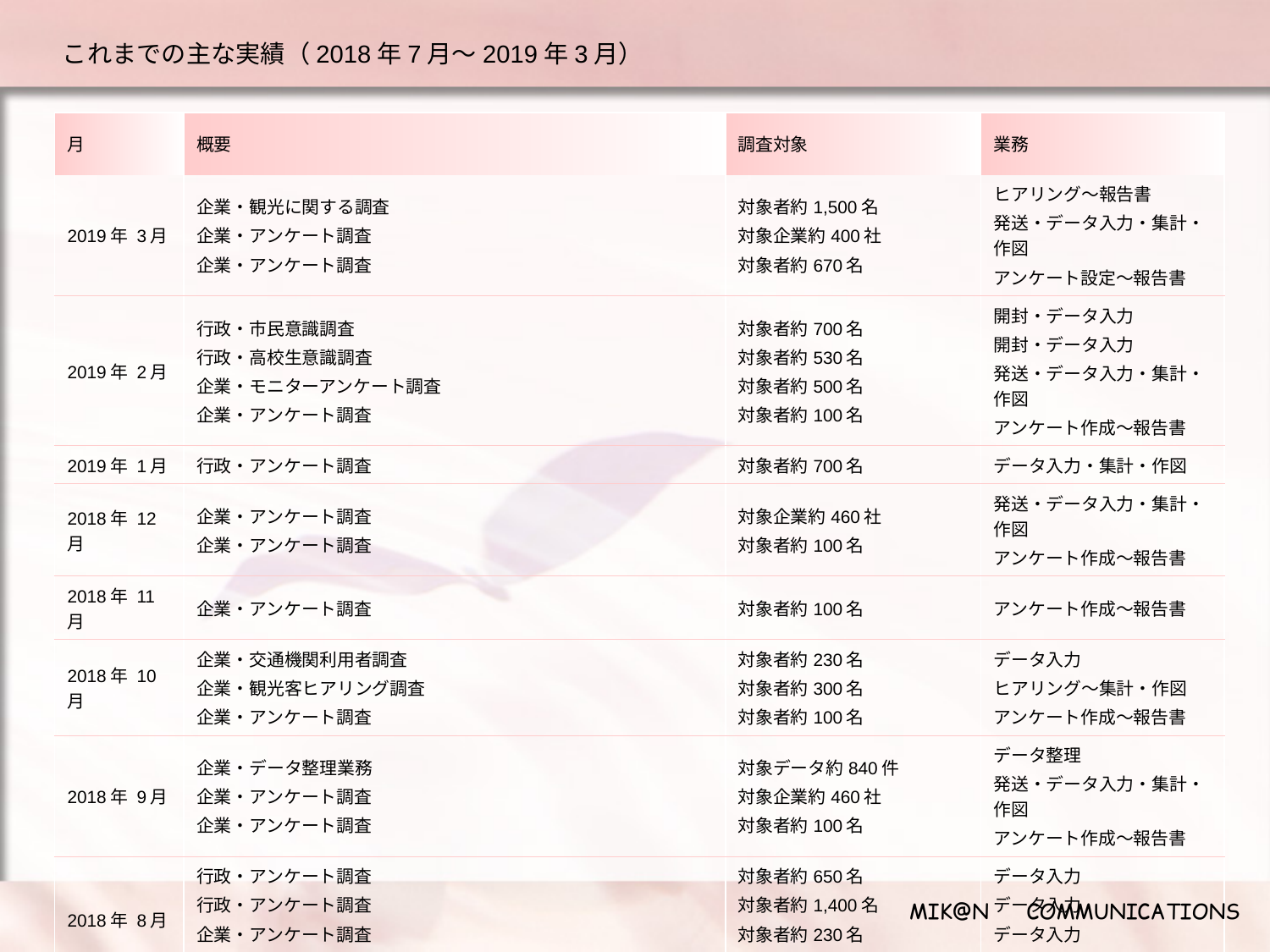

# これまでの主な実績（2018年7月～2019年3月）
| 月 | 概要 | 調査対象 | 業務 |
| --- | --- | --- | --- |
| 2019年 3月 | 企業・観光に関する調査 企業・アンケート調査 企業・アンケート調査 | 対象者約1,500名 対象企業約400社 対象者約670名 | ヒアリング～報告書 発送・データ入力・集計・作図 アンケート設定～報告書 |
| 2019年 2月 | 行政・市民意識調査 行政・高校生意識調査 企業・モニターアンケート調査 企業・アンケート調査 | 対象者約700名 対象者約530名 対象者約500名 対象者約100名 | 開封・データ入力 開封・データ入力 発送・データ入力・集計・作図 アンケート作成～報告書 |
| 2019年 1月 | 行政・アンケート調査 | 対象者約700名 | データ入力・集計・作図 |
| 2018年 12月 | 企業・アンケート調査 企業・アンケート調査 | 対象企業約460社 対象者約100名 | 発送・データ入力・集計・作図 アンケート作成～報告書 |
| 2018年 11月 | 企業・アンケート調査 | 対象者約100名 | アンケート作成～報告書 |
| 2018年 10月 | 企業・交通機関利用者調査 企業・観光客ヒアリング調査 企業・アンケート調査 | 対象者約230名 対象者約300名 対象者約100名 | データ入力 ヒアリング～集計・作図 アンケート作成～報告書 |
| 2018年 9月 | 企業・データ整理業務 企業・アンケート調査 企業・アンケート調査 | 対象データ約840件 対象企業約460社 対象者約100名 | データ整理 発送・データ入力・集計・作図 アンケート作成～報告書 |
| 2018年 8月 | 行政・アンケート調査 行政・アンケート調査 企業・アンケート調査 企業・アンケート調査 | 対象者約650名 対象者約1,400名 対象者約230名 対象者約100名 | データ入力 データ入力 データ入力 アンケート作成～報告書 |
| 2018年 7月 | 企業・アンケート調査 | 対象者約100名 | アンケート作成～報告書 |

MIK@N 　COMMUNICATIONS